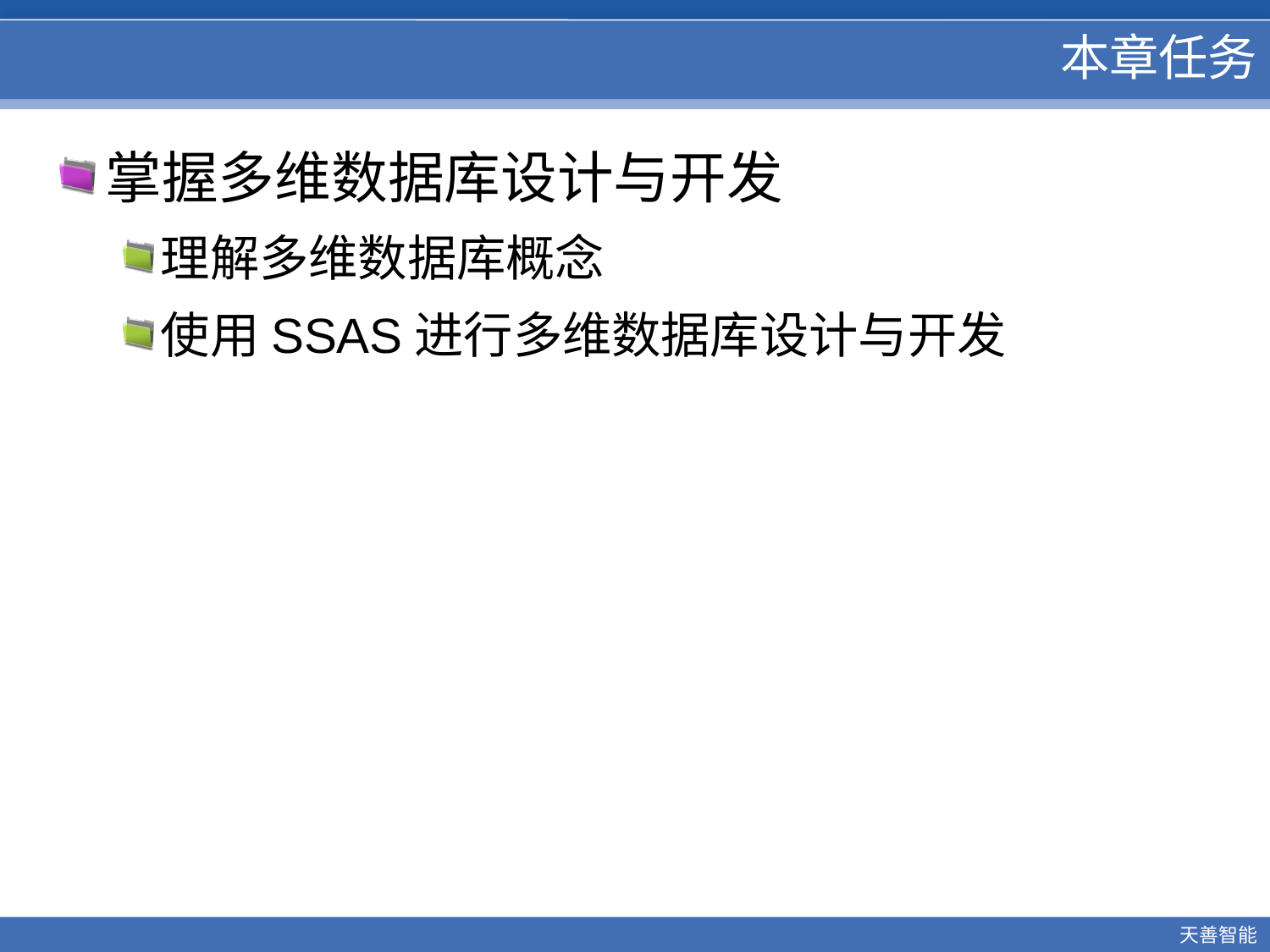

# 本章任务
掌握多维数据库设计与开发
理解多维数据库概念
使用SSAS进行多维数据库设计与开发